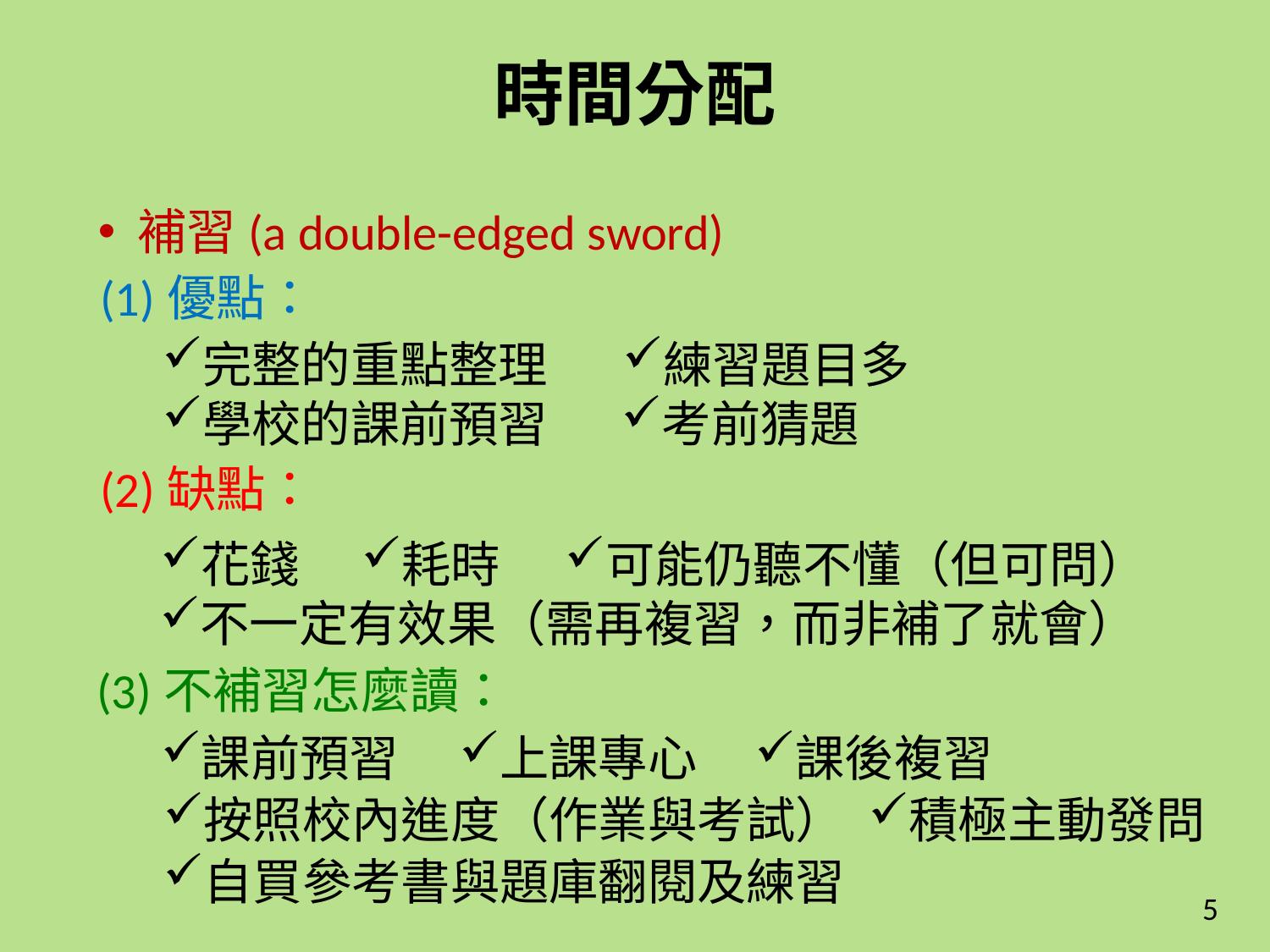

時間分配
補習(a double-edged sword)
(1)優點：
完整的重點整理
練習題目多
學校的課前預習
考前猜題
(2)缺點：
花錢
耗時
可能仍聽不懂（但可問）
不一定有效果（需再複習，而非補了就會）
(3)不補習怎麼讀：
課前預習
上課專心
課後複習
按照校內進度（作業與考試）
積極主動發問
自買參考書與題庫翻閱及練習